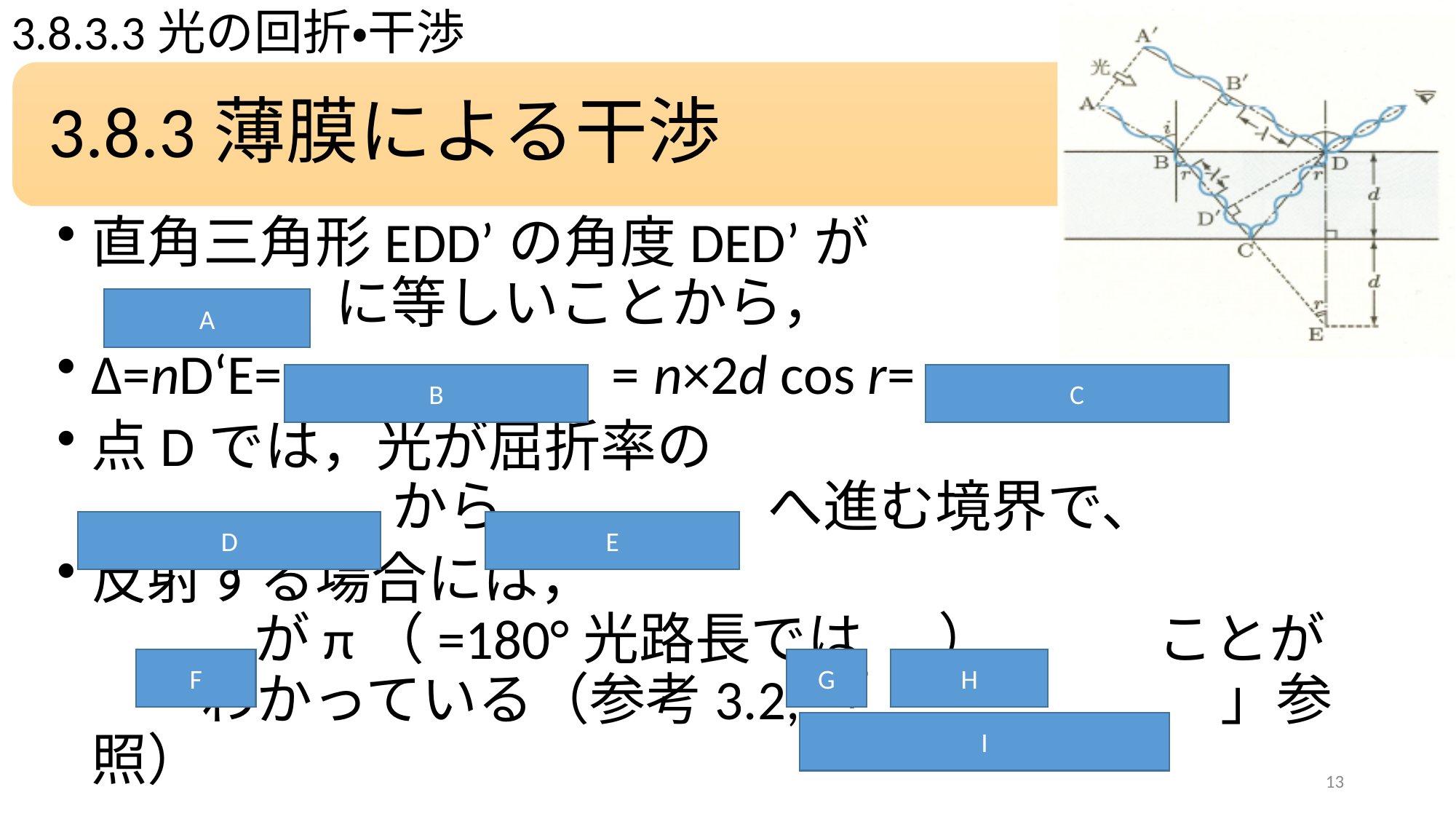

# 3.8.3.3光の回折・干渉
3.8.3薄膜による干渉
直角三角形EDD’の角度DED’が
　               に等しいことから，
Δ=nD‘E=                          = n×2d cos r=
点Dでは，光が屈折率の
                        から                     へ進む境界で、
反射する場合には，
             がπ（=180°光路長では      ）             ことが
	わかっている（参考3.2,「                            」参照）
A
B
C
D
E
F
G
H
I
13